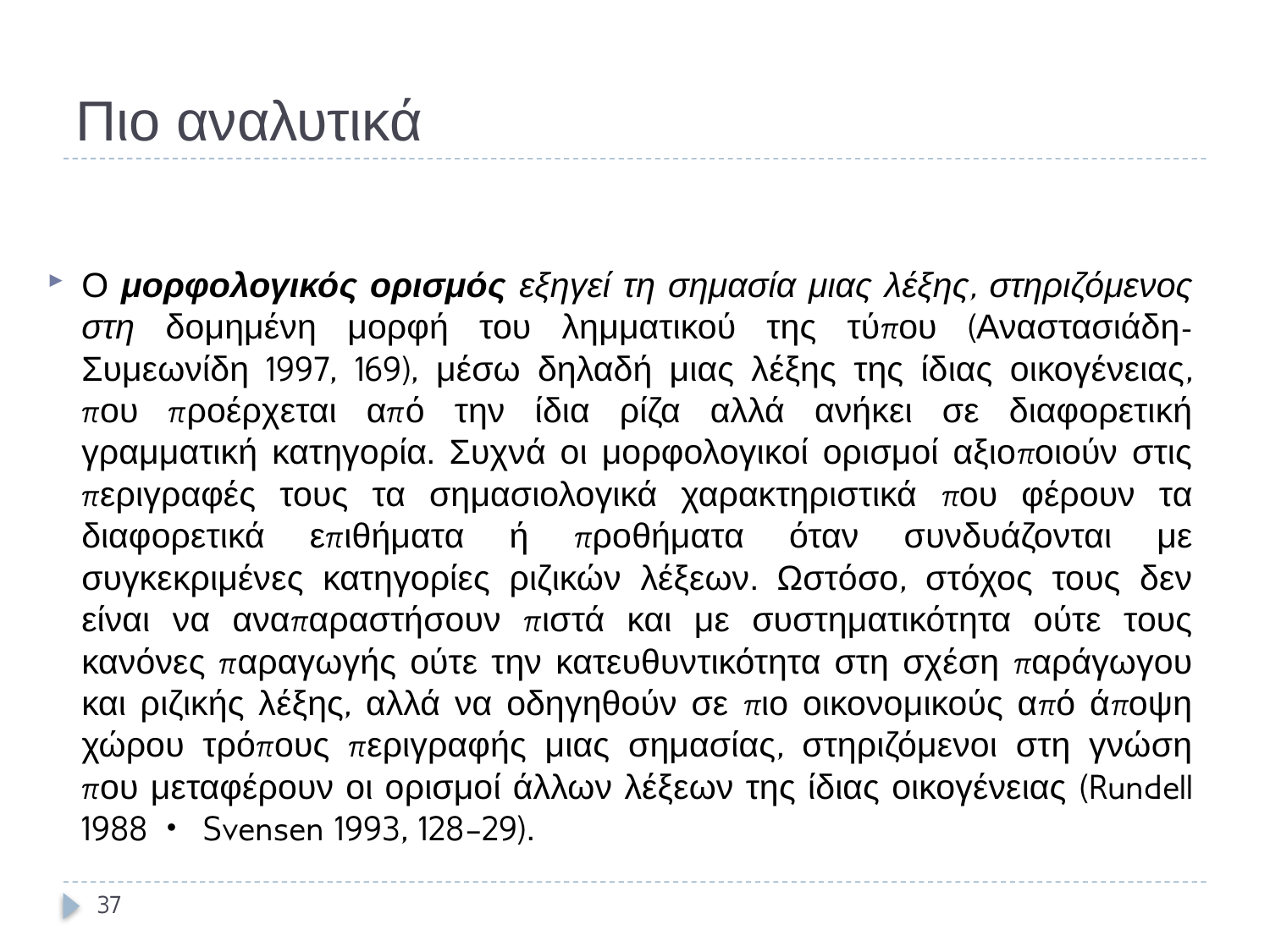

# Πιο αναλυτικά
Ο μορφολογικός ορισμός εξηγεί τη σημασία μιας λέξης, στηριζόμενος στη δομημένη μορφή του λημματικού της τύπου (Αναστασιάδη-Συμεωνίδη 1997, 169), μέσω δηλαδή μιας λέξης της ίδιας οικογένειας, που προέρχεται από την ίδια ρίζα αλλά ανήκει σε διαφορετική γραμματική κατηγορία. Συχνά οι μορφολογικοί ορισμοί αξιοποιούν στις περιγραφές τους τα σημασιολογικά χαρακτηριστικά που φέρουν τα διαφορετικά επιθήματα ή προθήματα όταν συνδυάζονται με συγκεκριμένες κατηγορίες ριζικών λέξεων. Ωστόσο, στόχος τους δεν είναι να αναπαραστήσουν πιστά και με συστηματικότητα ούτε τους κανόνες παραγωγής ούτε την κατευθυντικότητα στη σχέση παράγωγου και ριζικής λέξης, αλλά να οδηγηθούν σε πιο οικονομικούς από άποψη χώρου τρόπους περιγραφής μιας σημασίας, στηριζόμενοι στη γνώση που μεταφέρουν οι ορισμοί άλλων λέξεων της ίδιας οικογένειας (Rundell 1988・ Svensen 1993, 128–29).
37